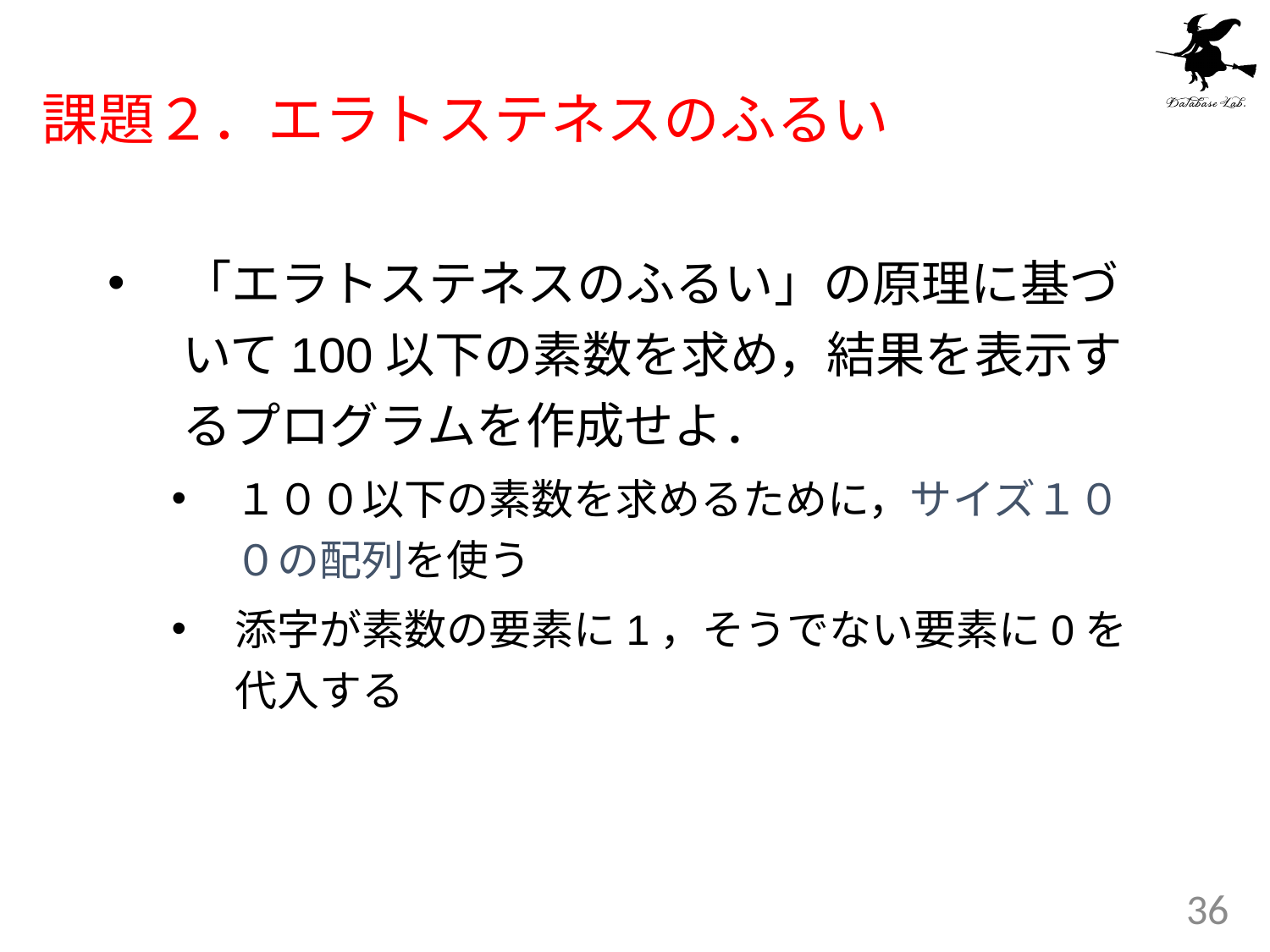

# 課題２．エラトステネスのふるい
「エラトステネスのふるい」の原理に基づいて100以下の素数を求め，結果を表示するプログラムを作成せよ．
１００以下の素数を求めるために，サイズ１００の配列を使う
添字が素数の要素に1，そうでない要素に0を代入する
36